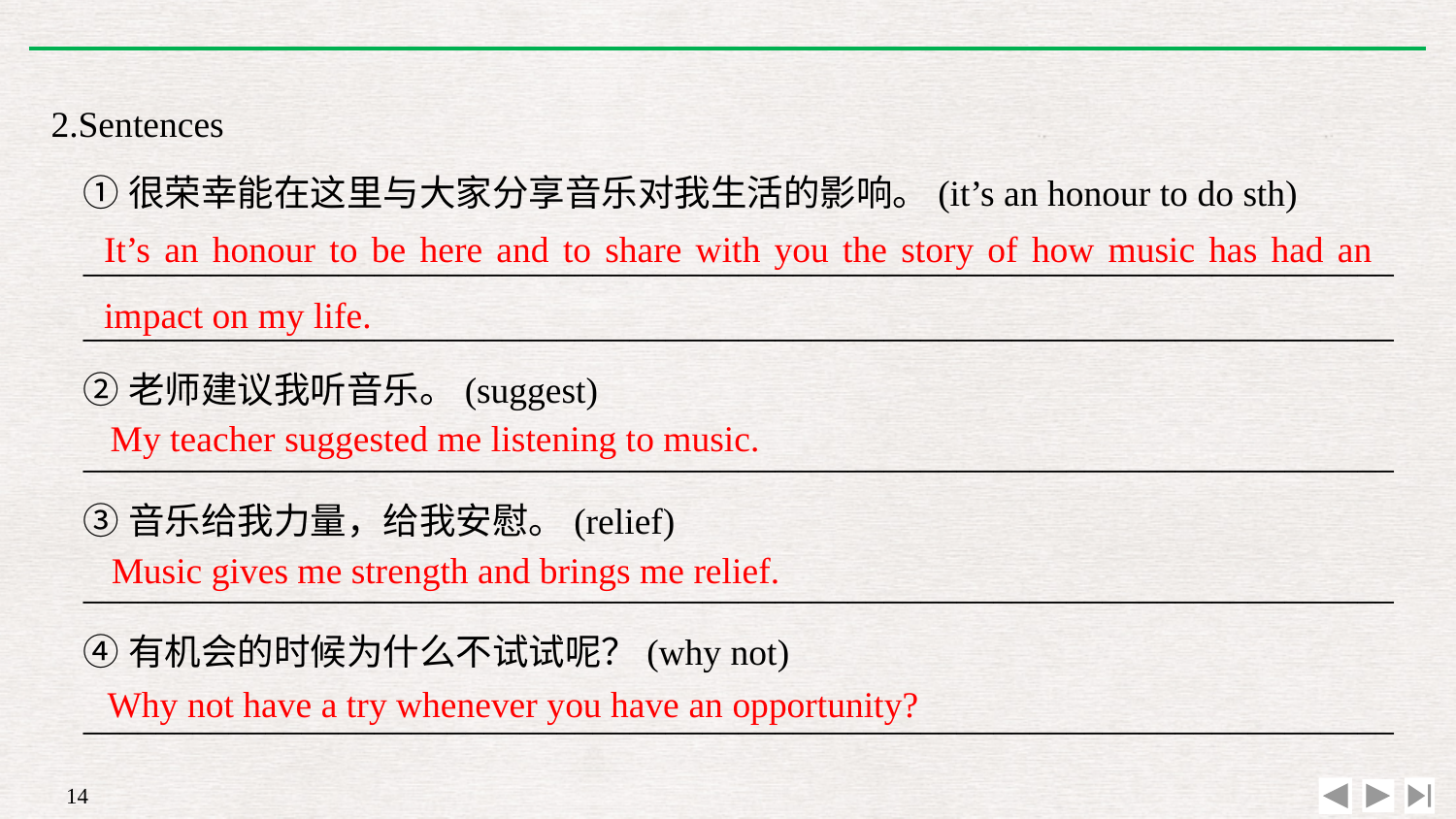

2.Sentences
①很荣幸能在这里与大家分享音乐对我生活的影响。(it’s an honour to do sth)
________________________________________________________________________
________________________________________________________________________
②老师建议我听音乐。(suggest)
________________________________________________________________________
③音乐给我力量，给我安慰。(relief)
________________________________________________________________________
④有机会的时候为什么不试试呢？(why not)
________________________________________________________________________
It’s an honour to be here and to share with you the story of how music has had an impact on my life.
My teacher suggested me listening to music.
Music gives me strength and brings me relief.
Why not have a try whenever you have an opportunity?